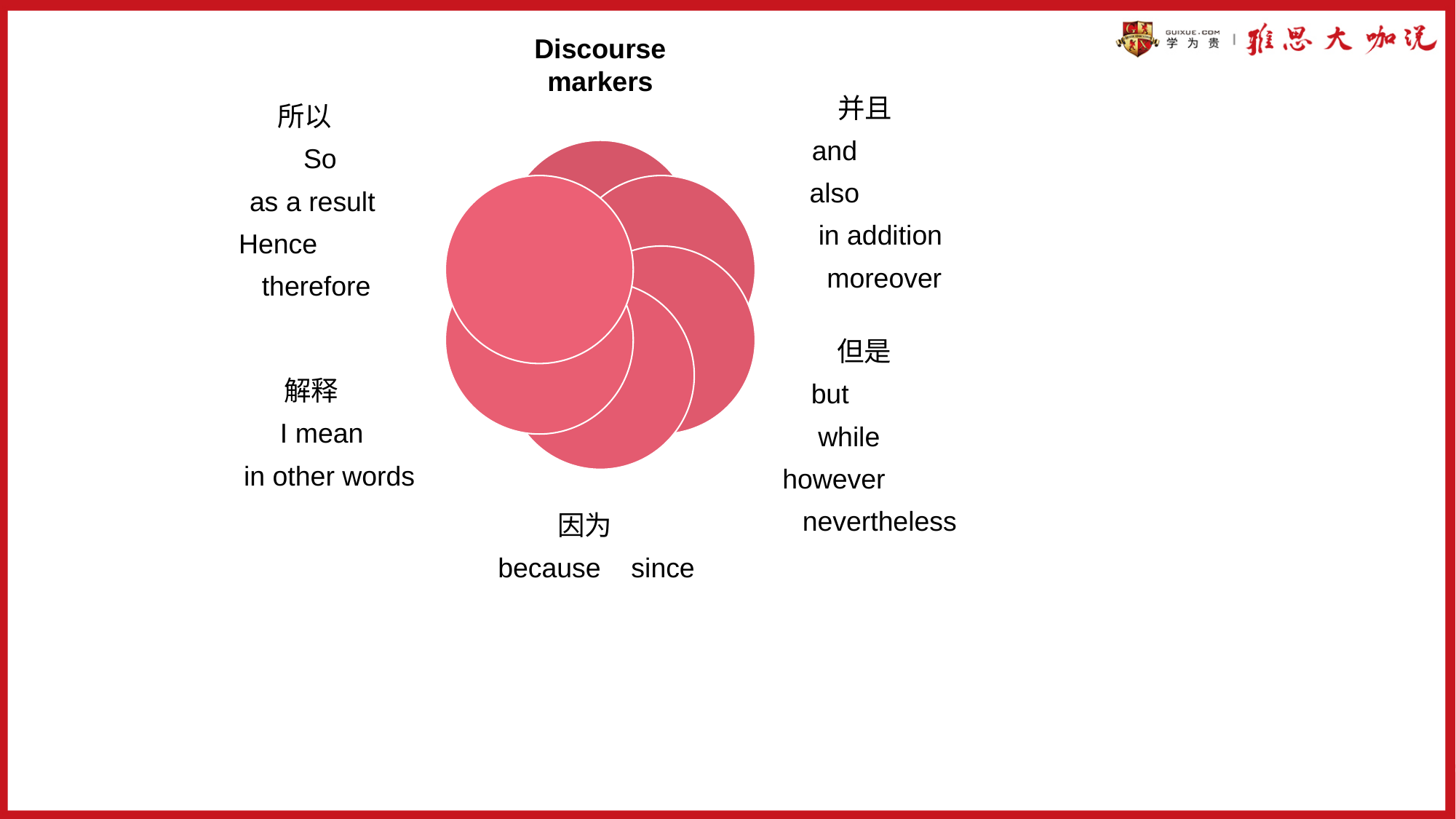

Discourse markers
并且
and
also
in addition
  moreover
但是
but
while
however
nevertheless
因为
because    since
解释
  I mean
    in other words
所以
So
as a result
Hence
therefore